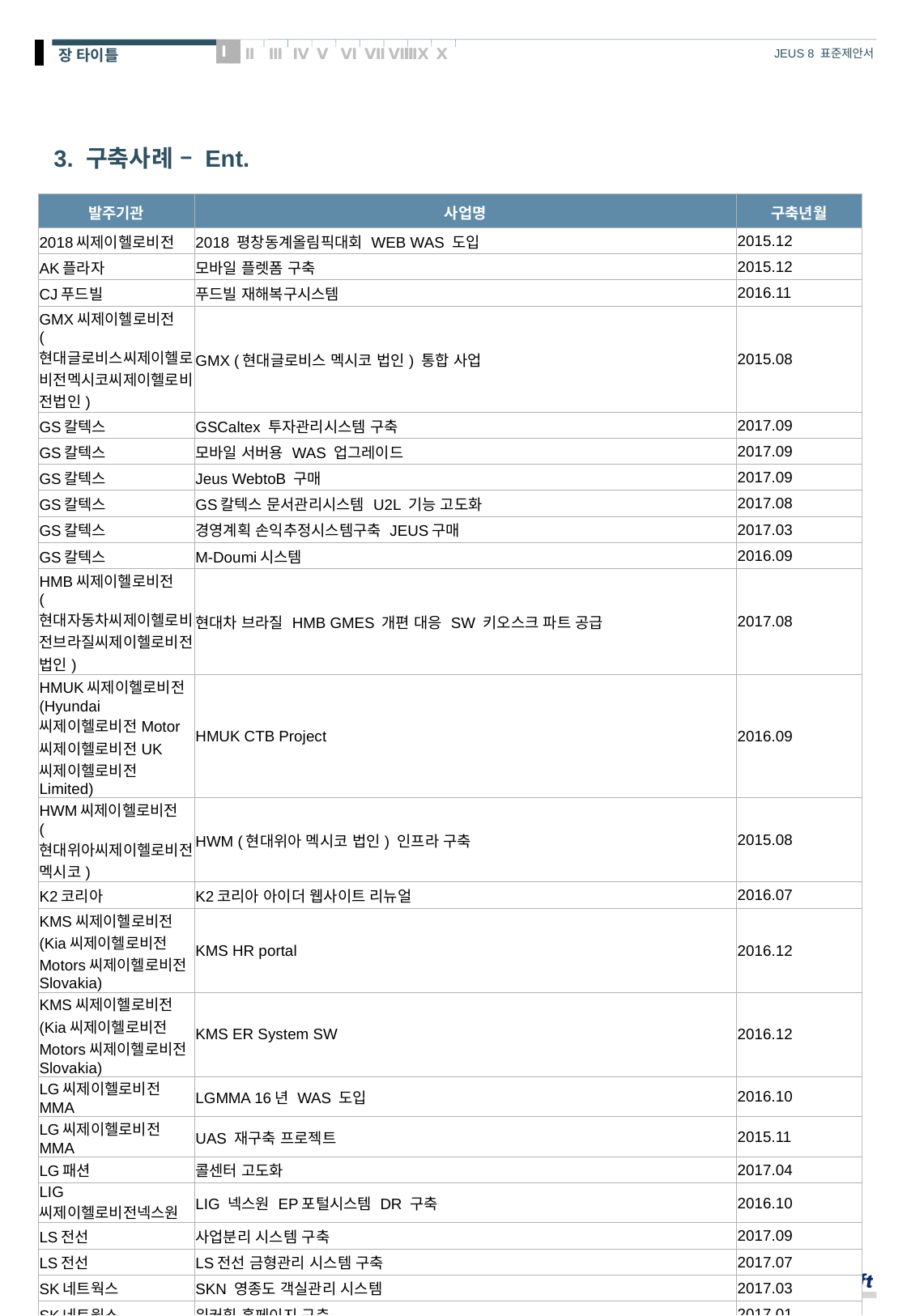

# 3. 구축사례 – Ent.
| 발주기관 | 사업명 | 구축년월 |
| --- | --- | --- |
| 2018씨제이헬로비전 | 2018 평창동계올림픽대회 WEB WAS 도입 | 2015.12 |
| AK플라자 | 모바일 플렛폼 구축 | 2015.12 |
| CJ푸드빌 | 푸드빌 재해복구시스템 | 2016.11 |
| GMX씨제이헬로비전(현대글로비스씨제이헬로비전멕시코씨제이헬로비전법인) | GMX (현대글로비스 멕시코 법인) 통합 사업 | 2015.08 |
| GS칼텍스 | GSCaltex 투자관리시스템 구축 | 2017.09 |
| GS칼텍스 | 모바일 서버용 WAS 업그레이드 | 2017.09 |
| GS칼텍스 | Jeus WebtoB 구매 | 2017.09 |
| GS칼텍스 | GS칼텍스 문서관리시스템 U2L 기능 고도화 | 2017.08 |
| GS칼텍스 | 경영계획 손익추정시스템구축 JEUS구매 | 2017.03 |
| GS칼텍스 | M-Doumi시스템 | 2016.09 |
| HMB씨제이헬로비전(현대자동차씨제이헬로비전브라질씨제이헬로비전법인) | 현대차 브라질 HMB GMES 개편 대응 SW 키오스크 파트 공급 | 2017.08 |
| HMUK씨제이헬로비전(Hyundai씨제이헬로비전Motor씨제이헬로비전UK씨제이헬로비전Limited) | HMUK CTB Project | 2016.09 |
| HWM씨제이헬로비전(현대위아씨제이헬로비전멕시코) | HWM (현대위아 멕시코 법인) 인프라 구축 | 2015.08 |
| K2코리아 | K2코리아 아이더 웹사이트 리뉴얼 | 2016.07 |
| KMS씨제이헬로비전(Kia씨제이헬로비전Motors씨제이헬로비전Slovakia) | KMS HR portal | 2016.12 |
| KMS씨제이헬로비전(Kia씨제이헬로비전Motors씨제이헬로비전Slovakia) | KMS ER System SW | 2016.12 |
| LG씨제이헬로비전MMA | LGMMA 16년 WAS 도입 | 2016.10 |
| LG씨제이헬로비전MMA | UAS 재구축 프로젝트 | 2015.11 |
| LG패션 | 콜센터 고도화 | 2017.04 |
| LIG씨제이헬로비전넥스원 | LIG 넥스원 EP포털시스템 DR 구축 | 2016.10 |
| LS전선 | 사업분리 시스템 구축 | 2017.09 |
| LS전선 | LS전선 금형관리 시스템 구축 | 2017.07 |
| SK네트웍스 | SKN 영종도 객실관리 시스템 | 2017.03 |
| SK네트웍스 | 워커힐 홈페이지 구축 | 2017.01 |
| SK네트웍스 | SK네트웍스 법인카쉐어링 | 2016.12 |
| SK네트웍스 | ERS센터 개선 | 2016.08 |
| SK네트웍스 | COSS 시스템 Renewal | 2016.08 |
| SK네트웍스 | (가상화)SK네트웍스 패션쇼핑몰 JEUS EE 업그레이드 | 2015.10 |